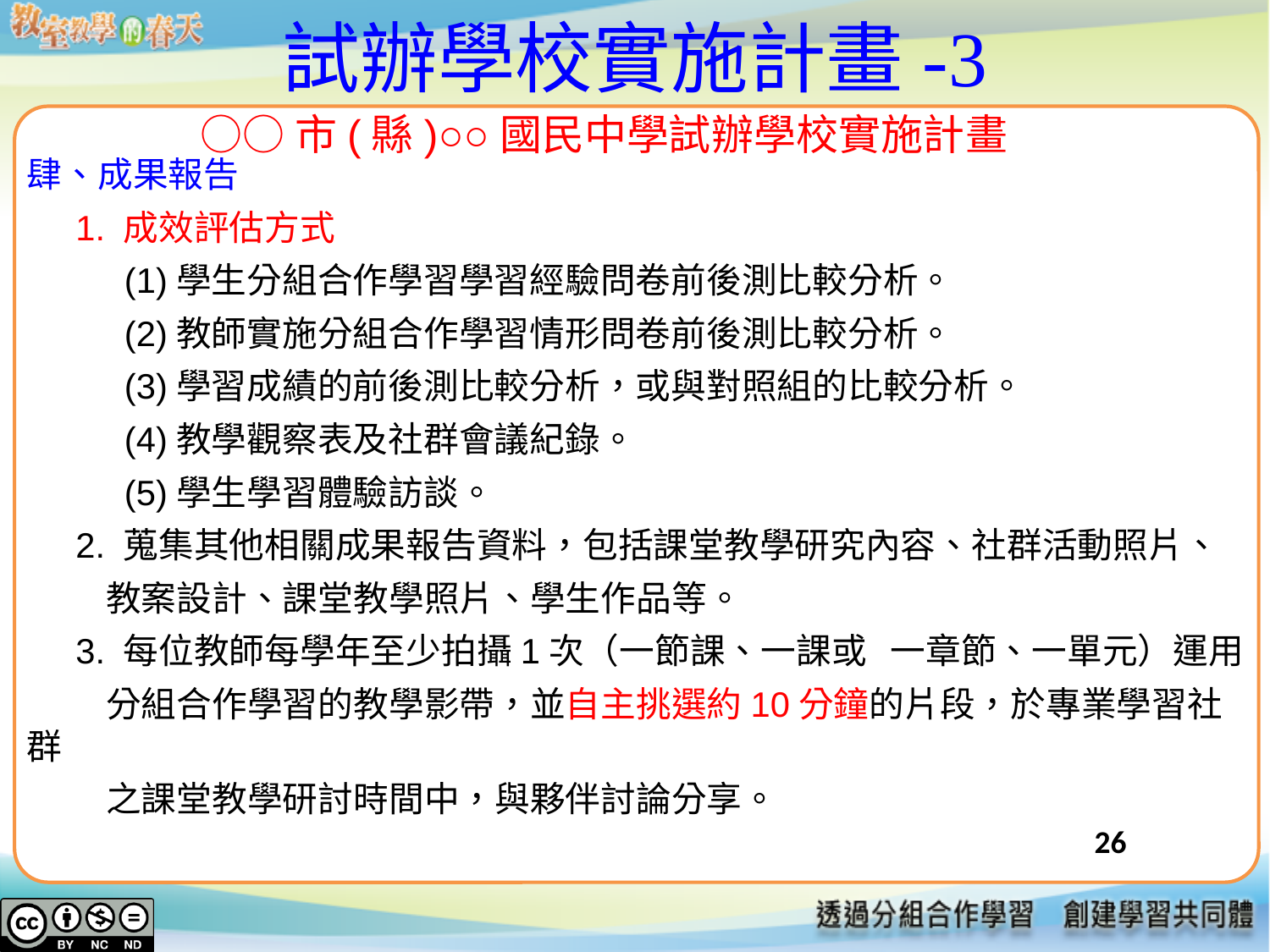

# 試辦學校實施計畫-3
○○市(縣)○○國民中學試辦學校實施計畫

肆、成果報告
     1. 成效評估方式
          (1)學生分組合作學習學習經驗問卷前後測比較分析。
          (2)教師實施分組合作學習情形問卷前後測比較分析。
          (3)學習成績的前後測比較分析，或與對照組的比較分析。
          (4)教學觀察表及社群會議紀錄。
          (5)學生學習體驗訪談。
     2. 蒐集其他相關成果報告資料，包括課堂教學研究內容、社群活動照片、
         教案設計、課堂教學照片、學生作品等。
     3. 每位教師每學年至少拍攝1次（一節課、一課或   一章節、一單元）運用
         分組合作學習的教學影帶，並自主挑選約10分鐘的片段，於專業學習社群
         之課堂教學研討時間中，與夥伴討論分享。
26